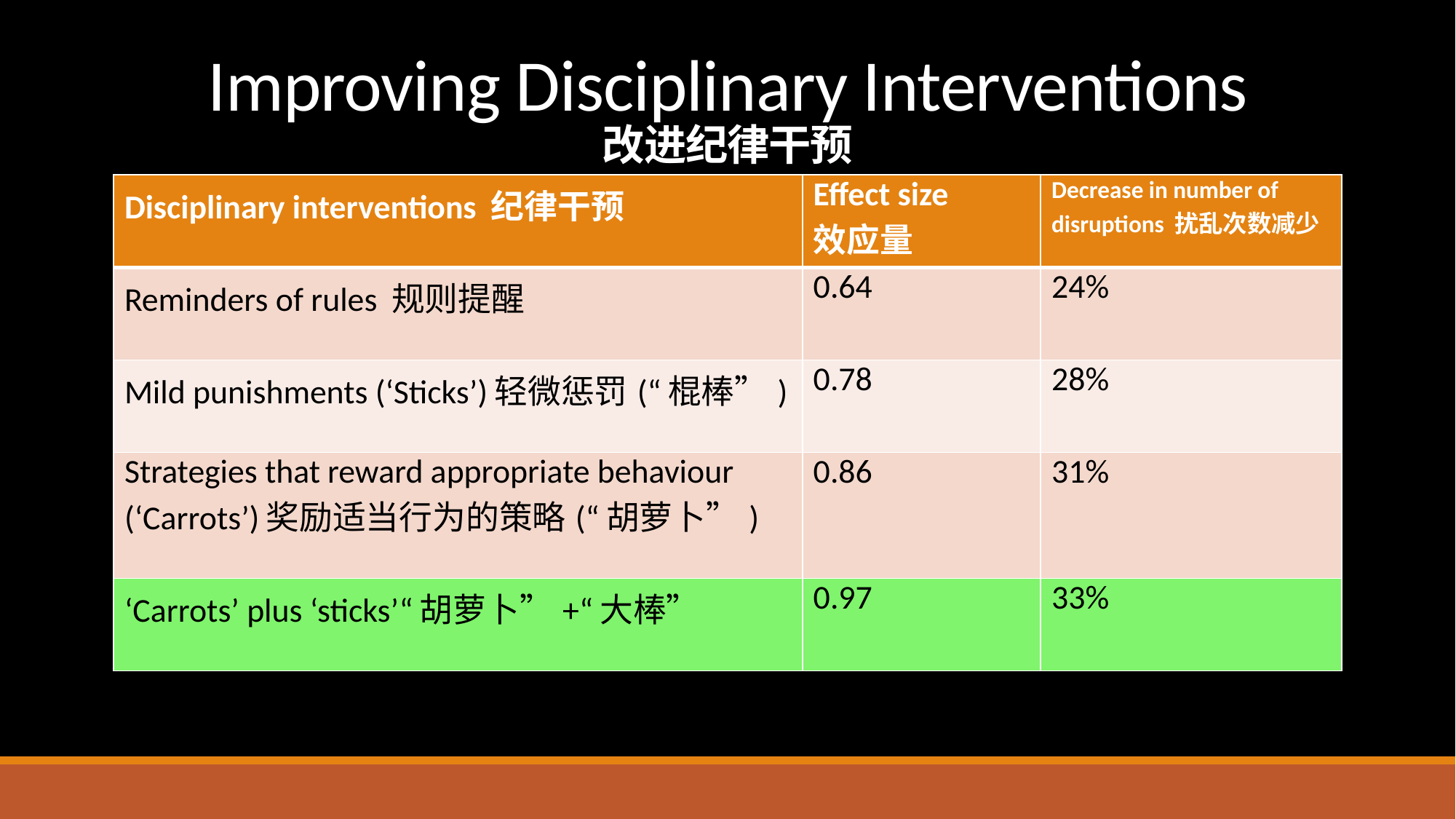

# Improving Disciplinary Interventions 改进纪律干预
| Disciplinary interventions 纪律干预 | Effect size 效应量 | Decrease in number of disruptions 扰乱次数减少 |
| --- | --- | --- |
| Reminders of rules 规则提醒 | 0.64 | 24% |
| Mild punishments (‘Sticks’)轻微惩罚(“棍棒”) | 0.78 | 28% |
| Strategies that reward appropriate behaviour (‘Carrots’)奖励适当行为的策略(“胡萝卜”) | 0.86 | 31% |
| ‘Carrots’ plus ‘sticks’“胡萝卜”+“大棒” | 0.97 | 33% |
An effect size of 0.5 gives a one-grade leap.
An effect size of 1.0 gives a two-grade leap.